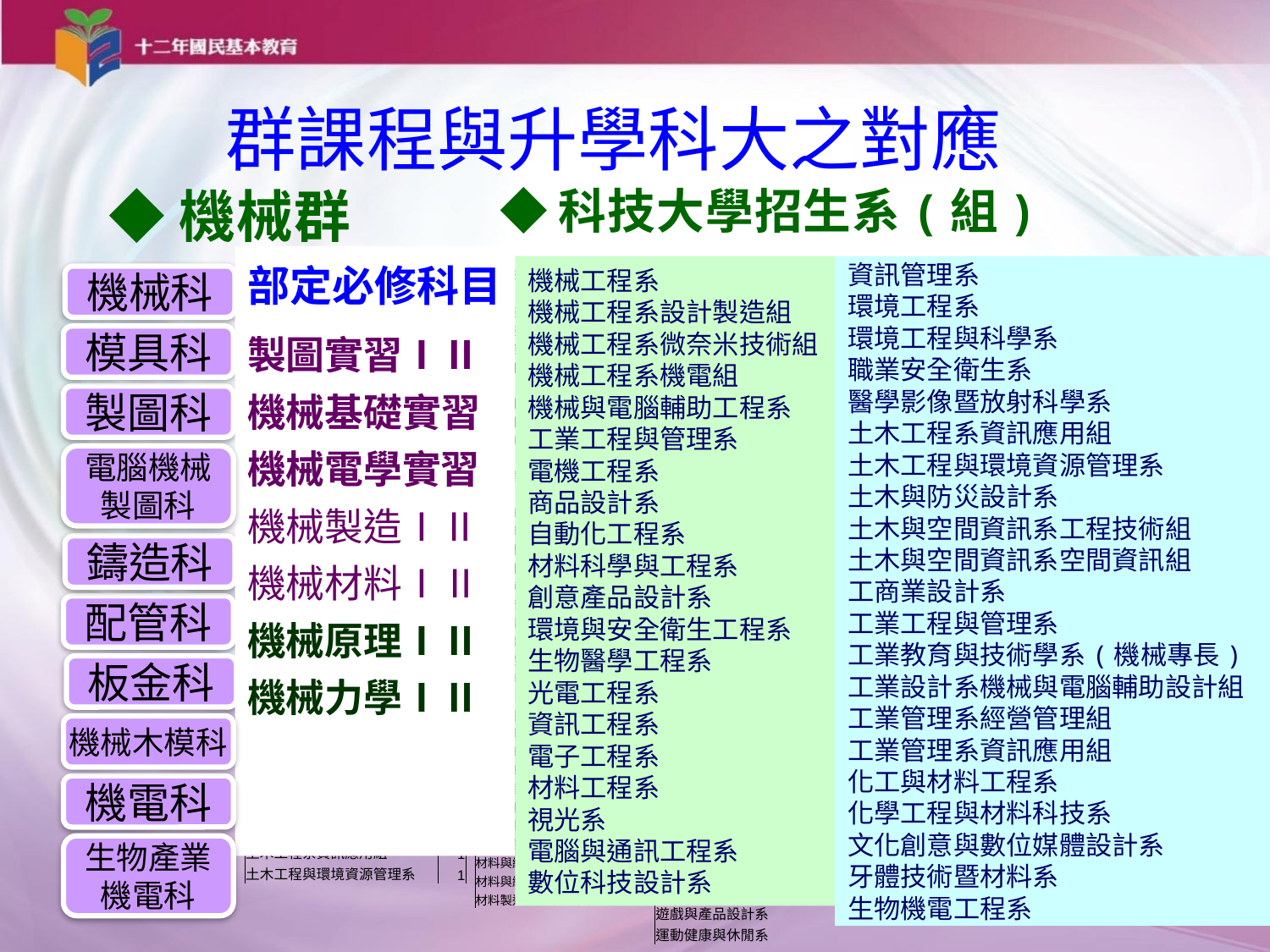

群課程與升學科大之對應
◆機械群
◆科技大學招生系(組)
部定必修科目
製圖實習ⅠⅡ
機械基礎實習
機械電學實習
機械製造ⅠⅡ
機械材料ⅠⅡ
機械原理ⅠⅡ
機械力學ⅠⅡ

機械工程系
機械工程系設計製造組
機械工程系微奈米技術組
機械工程系機電組
機械與電腦輔助工程系
工業工程與管理系
電機工程系
商品設計系
自動化工程系
材料科學與工程系
創意產品設計系
環境與安全衛生工程系
生物醫學工程系
光電工程系
資訊工程系
電子工程系
材料工程系
視光系
電腦與通訊工程系
數位科技設計系
資訊管理系
環境工程系
環境工程與科學系
職業安全衛生系
醫學影像暨放射科學系
土木工程系資訊應用組
土木工程與環境資源管理系
土木與防災設計系
土木與空間資訊系工程技術組
土木與空間資訊系空間資訊組
工商業設計系
工業工程與管理系
工業教育與技術學系(機械專長)
工業設計系機械與電腦輔助設計組
工業管理系經營管理組
工業管理系資訊應用組
化工與材料工程系
化學工程與材料科技系
文化創意與數位媒體設計系
牙體技術暨材料系
生物機電工程系
機械科
| 機械工程系 | 23 |
| --- | --- |
| 工業工程與管理系 | 11 |
| 電機工程系 | 6 |
| 工業管理系 | 5 |
| 商品設計系 | 4 |
| 自動化工程系 | 3 |
| 材料科學與工程系 | 3 |
| 創意產品設計系 | 3 |
| 資訊管理系 | 3 |
| 環境與安全衛生工程系 | 3 |
| 工業設計系 | 2 |
| 生物醫學工程系 | 2 |
| 光電工程系 | 2 |
| 材料工程系 | 2 |
| 視光系 | 2 |
| 資訊工程系 | 2 |
| 電子工程系 | 2 |
| 電腦與通訊工程系 | 2 |
| 數位科技設計系 | 2 |
| 機械工程系設計製造組 | 2 |
| 機械工程系微奈米技術組 | 2 |
| 機械工程系機電組 | 2 |
| 機械與電腦輔助工程系 | 2 |
| 環境工程系 | 2 |
| 環境工程與科學系 | 2 |
| 職業安全衛生系 | 2 |
| 醫學影像暨放射科學系 | 2 |
| 土木工程系資訊應用組 | 1 |
| 土木工程與環境資源管理系 | 1 |
| 土木與防災設計系（台北校區） |
| --- |
| 土木與空間資訊系工程技術組 |
| 土木與空間資訊系空間資訊組 |
| 工商業設計系 |
| 工業工程與管理系（台北校區） |
| 工業工程與管理系工業工程組 |
| 工業工程與管理系經營管理組 |
| 工業教育與技術學系（機械專長） |
| 工業設計系機械與電腦輔助設計組 |
| 工業管理系經營管理組 |
| 工業管理系資訊應用組 |
| 化工與材料工程系 |
| 化學工程與材料科技系 |
| 文化創意與數位媒體設計系 |
| 牙體技術暨材料系 |
| 生物機電工程系 |
| 生物機電工程學系 |
| 生活產品設計系 |
| 生活應用科技系綠色材料科技組 |
| 企業經營管理系工業管理組 |
| 企業管理系 |
| 企業管理系工商管理組 |
| 企業管理系流通管理組 |
| 多媒體與遊戲設計系 |
| 安全科技與管理系 |
| 自動化控制系 |
| 冷凍空調與能源系 |
| 材料與纖維系材料應用科技組 |
| 材料與纖維系流行織品設計組 |
| 材料製造科技學位學程 |
| 運籌管理系 |
| --- |
| 電子工程系民生應用電子組 |
| 電腦與通訊工程系行動裝置應用組 |
| 電腦與通訊系 |
| 電腦與通訊系（新竹校區） |
| 電腦輔助工業設計系 |
| 電腦應用工程系 |
| 電機工程系（台北校區） |
| 電機工程系動力機電組 |
| 電機工程系電機與控制組 |
| 電機工程系綠色能源組 |
| 電機與能源科技系 |
| 電機與資訊技術系 |
| 電機與電子工程系 |
| 管理與資訊系工業管理組 |
| 數位內容科技系 |
| 模具工程系 |
| 模具工程系光電模具組 |
| 模具工程系精微模具組 |
| 輪機工程系 |
| 機械工程系（台北校區） |
| 機械工程系先進車輛組 |
| 機械工程系光機電組 |
| 機械工程系自動化控制組 |
| 機械工程系汽車組 |
| 機械工程系車輛組 |
| 機械工程系飛機修護組 |
| 機械工程系電機與控制組 |
| 機械工程系精密設計組 |
| 機械工程系精密機械組 |
| 機械工程系精密機電組 |
| --- |
| 機械工程學系 |
| 機械設計工程系 |
| 機械與自動化工程系 |
| 機械與自動化工程系先進車輛組 |
| 機械與自動化工程系設計與製造組 |
| 機械與自動化工程系智慧自動化組 |
| 機械與自動化工程系精密機械組 |
| 機械與自動化工程系機電整合組 |
| 機械與機電工程學系 |
| 機電工程系 |
| 機電科技學系 |
| 機電科技學系（公費生） |
| 應用遊戲科技系 |
| 營建工程系 |
| 營建科技系 |
| 營建科技系營建與物業管理組 |
| 營建與空間設計系空間設計組 |
| 營建與空間設計系綠營建設計組 |
| 環境工程系綠色產業科技組 |
| 環境工程與管理系 |
| 環境工程衛生系 |
| 環境資源管理系 |
| 環境與安全衛生工程系工業安全衛生組 |
| 環境與安全衛生工程系綠色科技組 |
| 環境與安全衛生工程系環境工程組 |
| 醫學工程學位學程 |
| 醫學影像暨放射技術系 |
| 車輛系 |
| --- |
| 科技商品設計系 |
| 飛機工程系機械組 |
| 消防系 |
| 珠寶系 |
| 能源與冷凍空調工程系 |
| 能源應用工程系 |
| 航空機械系（新竹校區） |
| 航運技術系 |
| 財務金融系投資理財組 |
| 動力機械工程系 |
| 動力機械科(二專部) |
| 商務科技管理系 |
| 理財經營管理系 |
| 造船及海洋工程系 |
| 創意商品設計與管理系 |
| 創意產品科技應用系 |
| 創意設計系 |
| 創意設計學位學程 |
| 創新產品設計系 |
| 創新設計工程系 |
| 創新設計與創業管理系 |
| 視覺傳達設計系動畫設計組 |
| 資訊工程系（新竹校區） |
| 資訊工程系多媒體組（台北校區） |
| 資訊科技系 |
| 資訊科技與管理系資訊管理組 |
| 資訊網路系 |
| 遊戲與產品設計系 |
| 運動健康與休閒系 |
模具科
製圖科
電腦機械製圖科
鑄造科
配管科
板金科
機械木模科
機電科
生物產業機電科